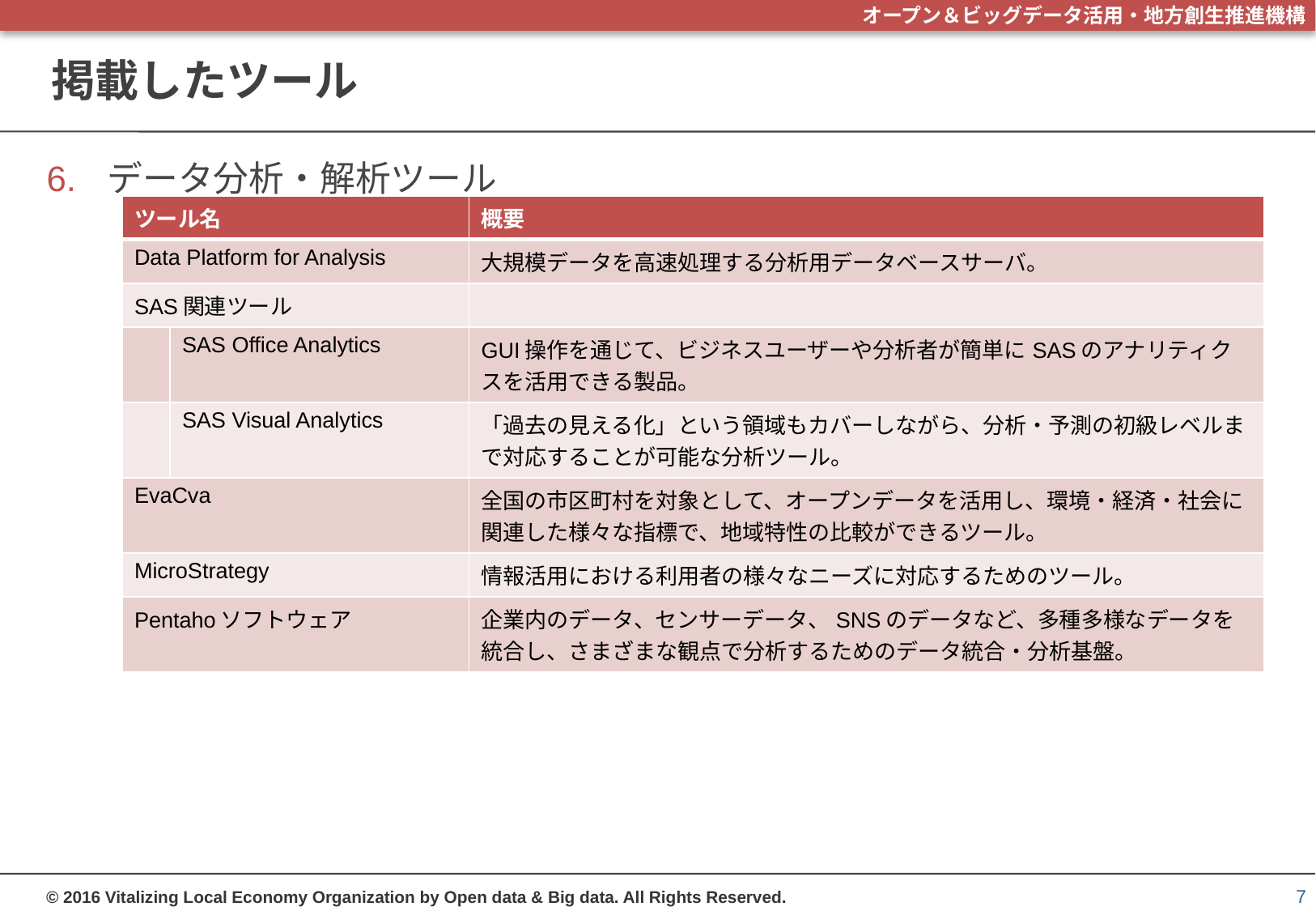

# 掲載したツール
データ分析・解析ツール

| ツール名 |  | 概要 |
| --- | --- | --- |
| Data Platform for Analysis |  | 大規模データを高速処理する分析用データベースサーバ。 |
| SAS関連ツール |  |  |
|  | SAS Office Analytics | GUI操作を通じて、ビジネスユーザーや分析者が簡単にSASのアナリティクスを活用できる製品。 |
|  | SAS Visual Analytics | 「過去の見える化」という領域もカバーしながら、分析・予測の初級レベルまで対応することが可能な分析ツール。 |
| EvaCva |  | 全国の市区町村を対象として、オープンデータを活用し、環境・経済・社会に関連した様々な指標で、地域特性の比較ができるツール。 |
| MicroStrategy |  | 情報活用における利用者の様々なニーズに対応するためのツール。 |
| Pentahoソフトウェア |  | 企業内のデータ、センサーデータ、SNSのデータなど、多種多様なデータを統合し、さまざまな観点で分析するためのデータ統合・分析基盤。 |
7